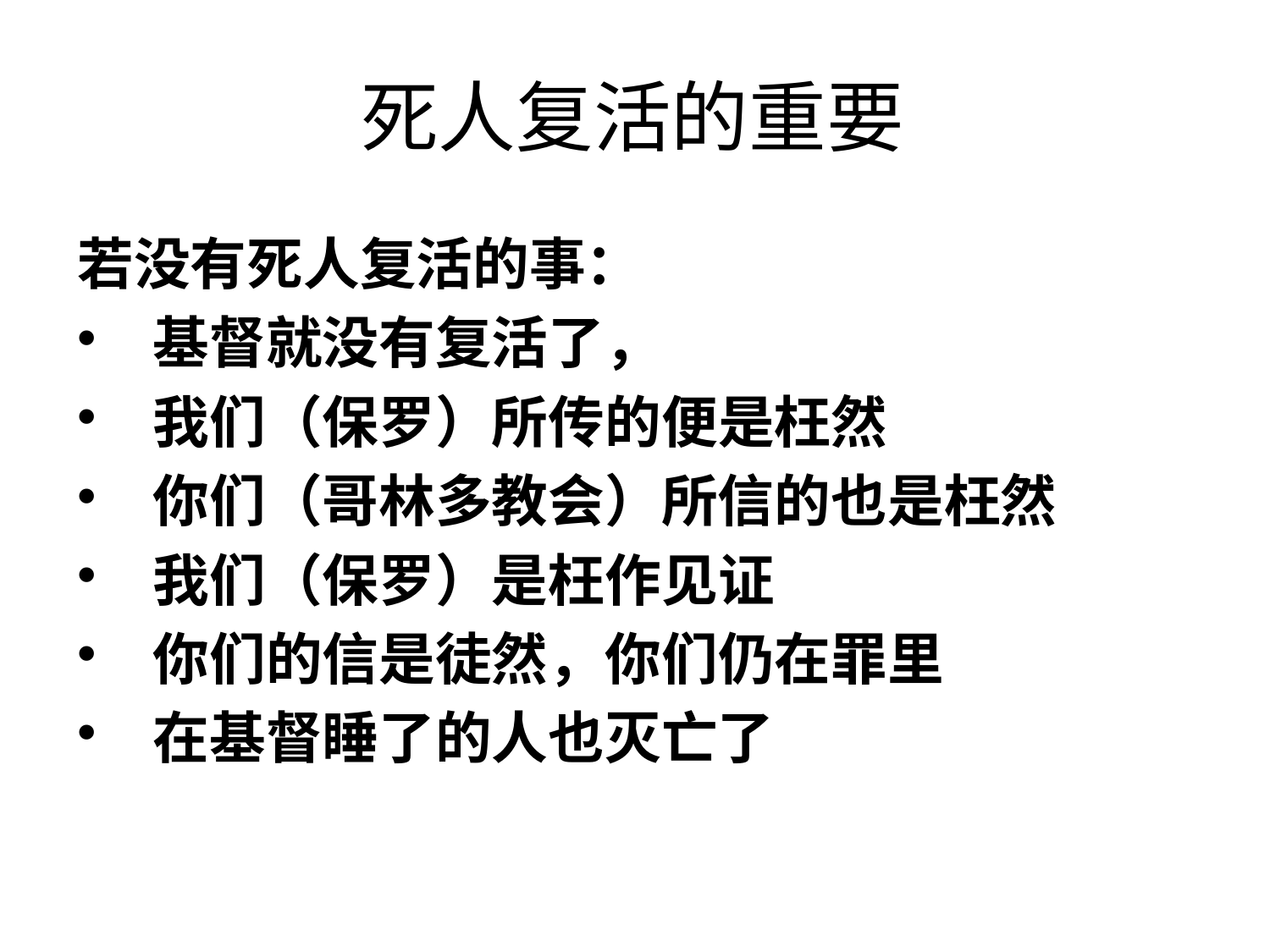

# 死人复活的重要
若没有死人复活的事：
基督就没有复活了，
我们（保罗）所传的便是枉然
你们（哥林多教会）所信的也是枉然
我们（保罗）是枉作见证
你们的信是徒然，你们仍在罪里
在基督睡了的人也灭亡了